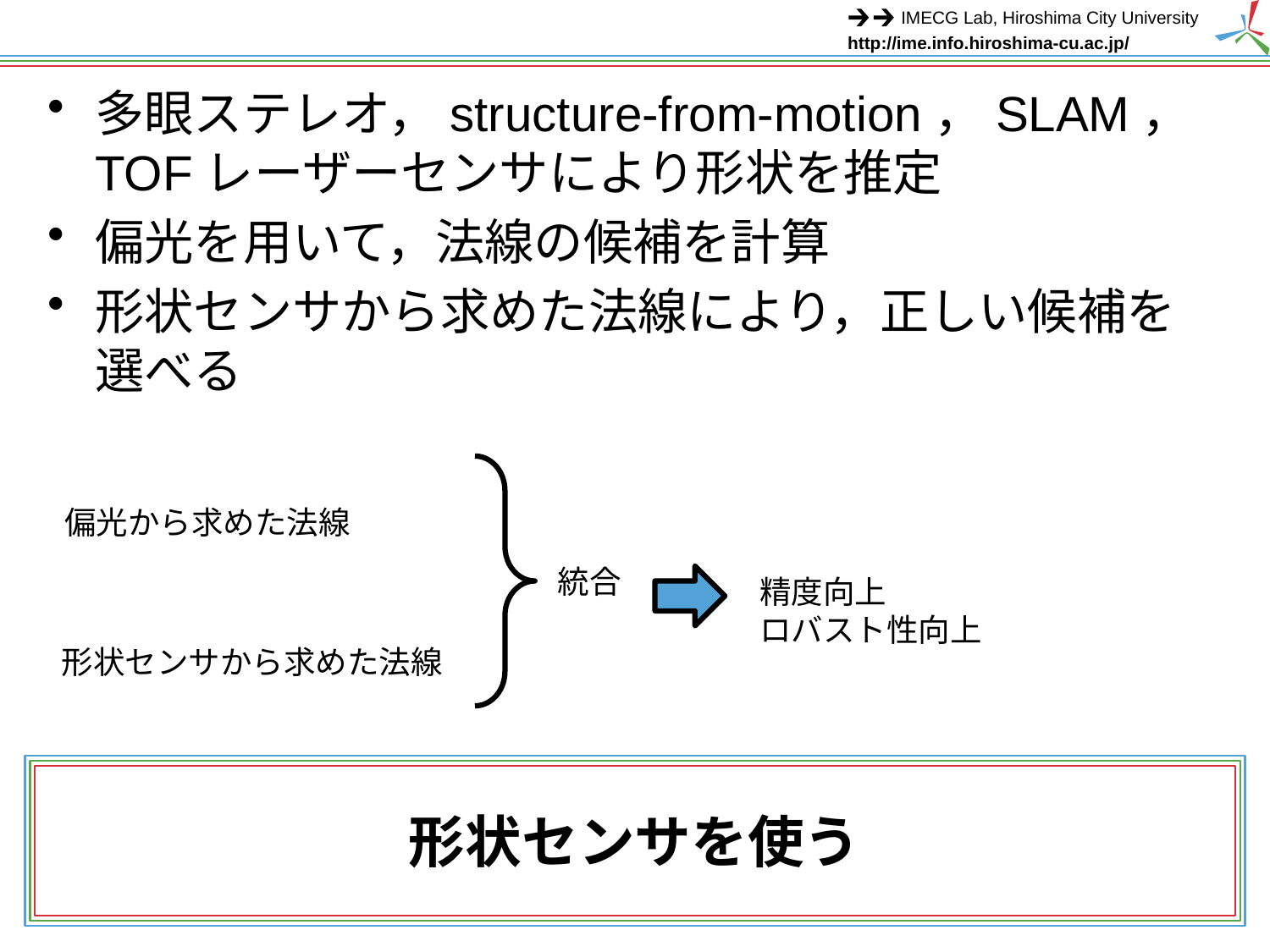

多眼ステレオ，structure-from-motion，SLAM，TOFレーザーセンサにより形状を推定
偏光を用いて，法線の候補を計算
形状センサから求めた法線により，正しい候補を選べる

偏光から求めた法線
統合

精度向上
ロバスト性向上
形状センサから求めた法線
# 形状センサを使う